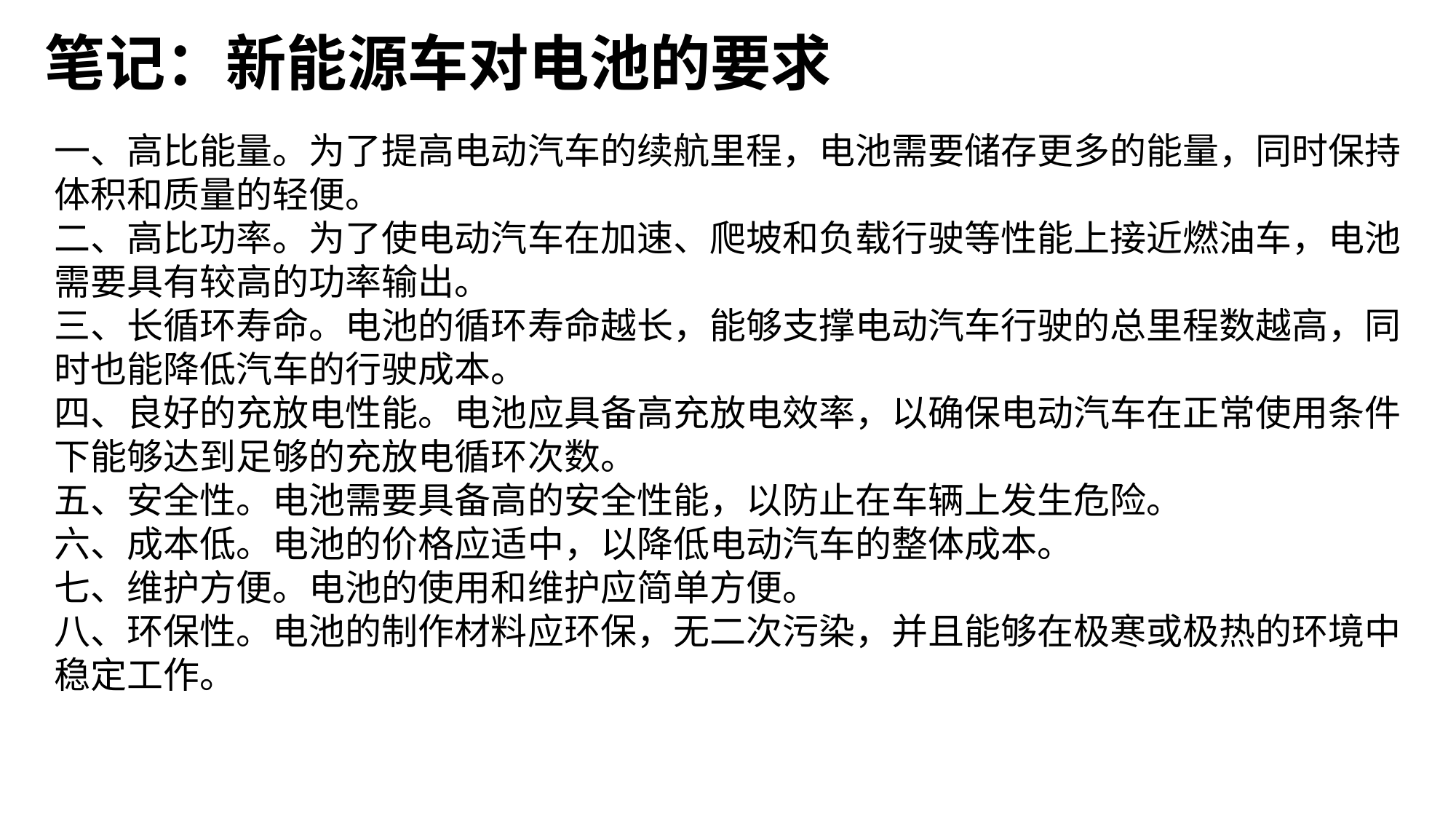

笔记：新能源车对电池的要求
一、高比能量。为了提高电动汽车的续航里程，电池需要储存更多的能量，同时保持体积和质量的轻便。
二、高比功率。为了使电动汽车在加速、爬坡和负载行驶等性能上接近燃油车，电池需要具有较高的功率输出。
三、长循环寿命。电池的循环寿命越长，能够支撑电动汽车行驶的总里程数越高，同时也能降低汽车的行驶成本。
四、良好的充放电性能。电池应具备高充放电效率，以确保电动汽车在正常使用条件下能够达到足够的充放电循环次数。
五、安全性。电池需要具备高的安全性能，以防止在车辆上发生危险。
六、成本低。电池的价格应适中，以降低电动汽车的整体成本。
七、维护方便。电池的使用和维护应简单方便。
八、环保性。电池的制作材料应环保，无二次污染，并且能够在极寒或极热的环境中稳定工作。